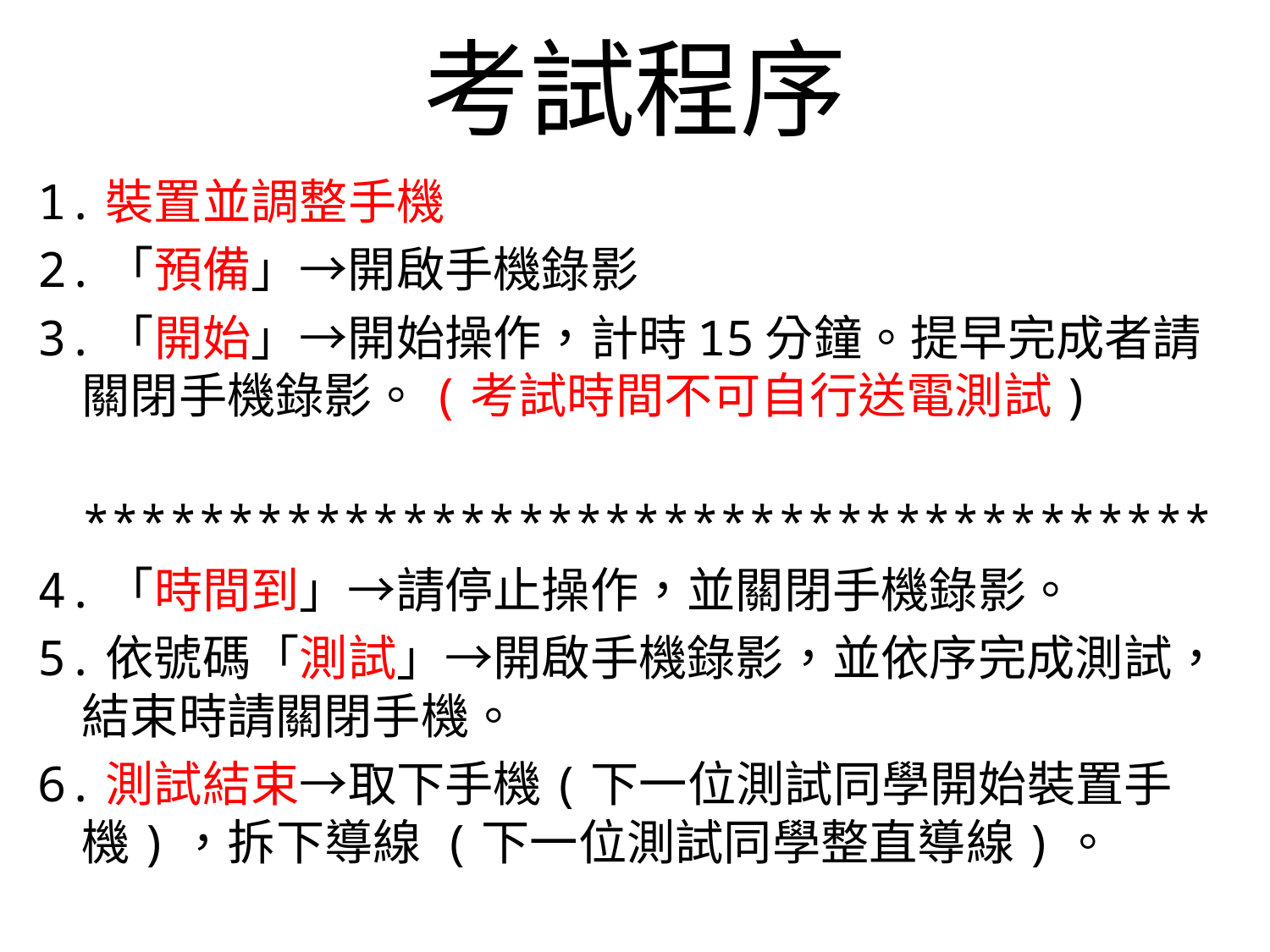

# 考試程序
1.裝置並調整手機
2.「預備」→開啟手機錄影
3.「開始」→開始操作，計時15分鐘。提早完成者請關閉手機錄影。(考試時間不可自行送電測試)
   ***************************************
4.「時間到」→請停止操作，並關閉手機錄影。
5.依號碼「測試」→開啟手機錄影，並依序完成測試，結束時請關閉手機。
6.測試結束→取下手機(下一位測試同學開始裝置手機)，拆下導線 (下一位測試同學整直導線)。